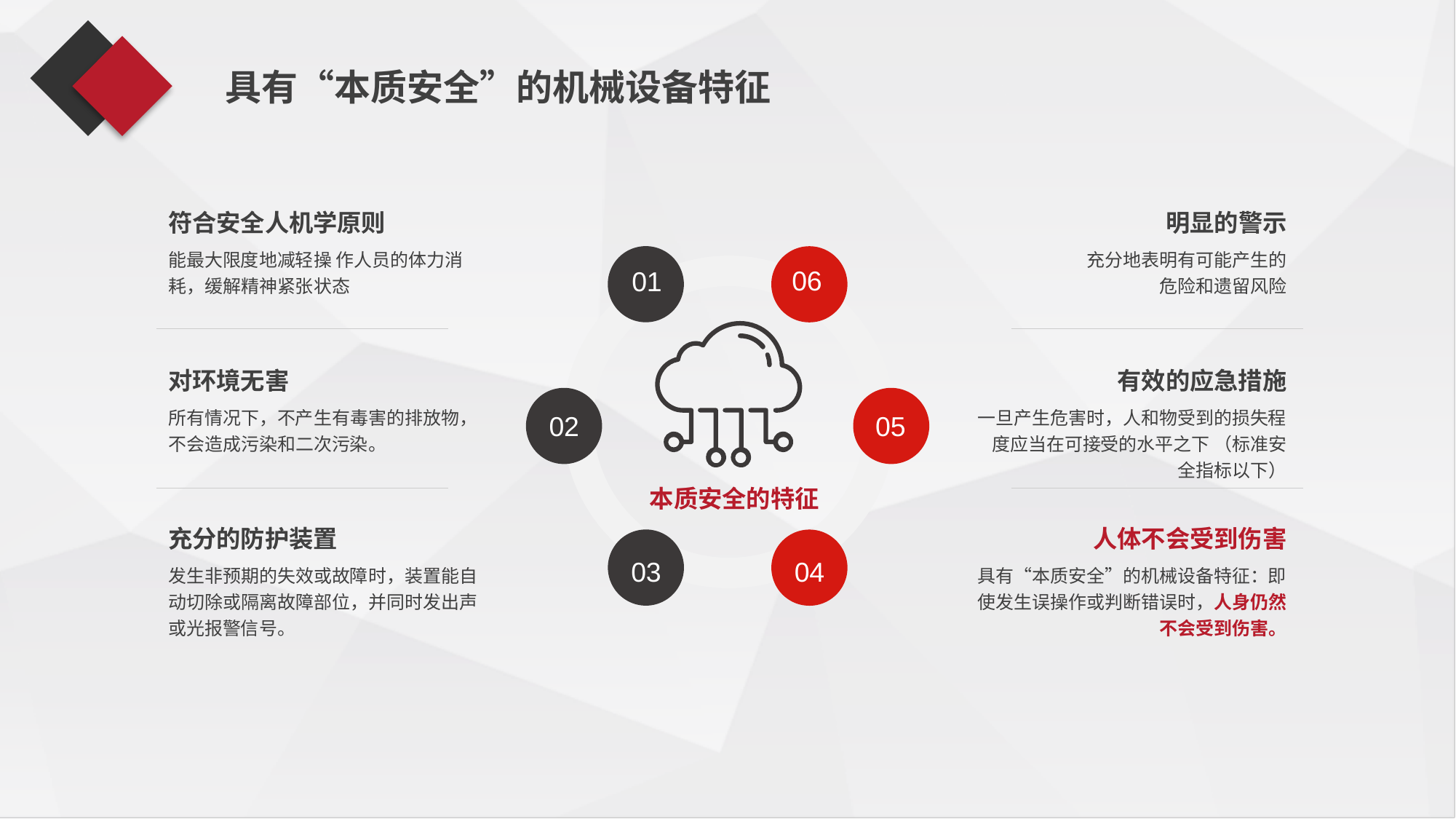

具有“本质安全”的机械设备特征
符合安全人机学原则
能最大限度地减轻操 作人员的体力消耗，缓解精神紧张状态
对环境无害
所有情况下，不产生有毒害的排放物，不会造成污染和二次污染。
充分的防护装置
发生非预期的失效或故障时，装置能自动切除或隔离故障部位，并同时发出声或光报警信号。
明显的警示
充分地表明有可能产生的
 危险和遗留风险
有效的应急措施
一旦产生危害时，人和物受到的损失程度应当在可接受的水平之下 （标准安全指标以下）
人体不会受到伤害
具有“本质安全”的机械设备特征：即使发生误操作或判断错误时，人身仍然不会受到伤害。

06
01

02
05
本质安全的特征

03
04